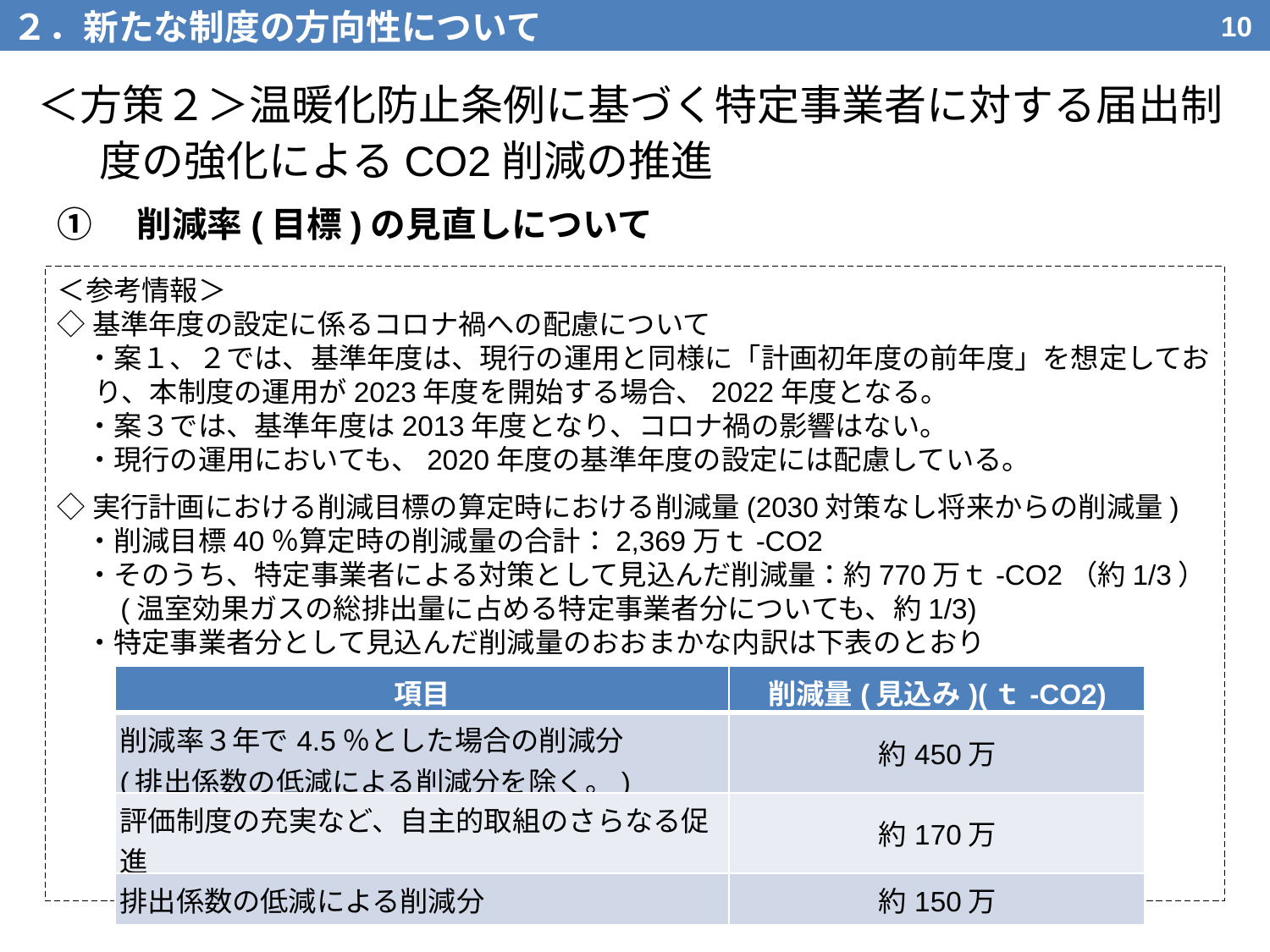

２．新たな制度の方向性について
10
＜方策２＞温暖化防止条例に基づく特定事業者に対する届出制度の強化によるCO2削減の推進
①　削減率(目標)の見直しについて
＜参考情報＞
◇基準年度の設定に係るコロナ禍への配慮について
　・案１、２では、基準年度は、現行の運用と同様に「計画初年度の前年度」を想定しており、本制度の運用が2023年度を開始する場合、2022年度となる。
　・案３では、基準年度は2013年度となり、コロナ禍の影響はない。
　・現行の運用においても、2020年度の基準年度の設定には配慮している。

◇実行計画における削減目標の算定時における削減量(2030対策なし将来からの削減量)
　・削減目標40％算定時の削減量の合計：2,369万ｔ-CO2
　・そのうち、特定事業者による対策として見込んだ削減量：約770万ｔ-CO2（約1/3）
　　(温室効果ガスの総排出量に占める特定事業者分についても、約1/3)
　・特定事業者分として見込んだ削減量のおおまかな内訳は下表のとおり

| 項目 | 削減量(見込み)(ｔ-CO2) |
| --- | --- |
| 削減率３年で4.5％とした場合の削減分 (排出係数の低減による削減分を除く。) | 約450万 |
| 評価制度の充実など、自主的取組のさらなる促進 | 約170万 |
| 排出係数の低減による削減分 | 約150万 |